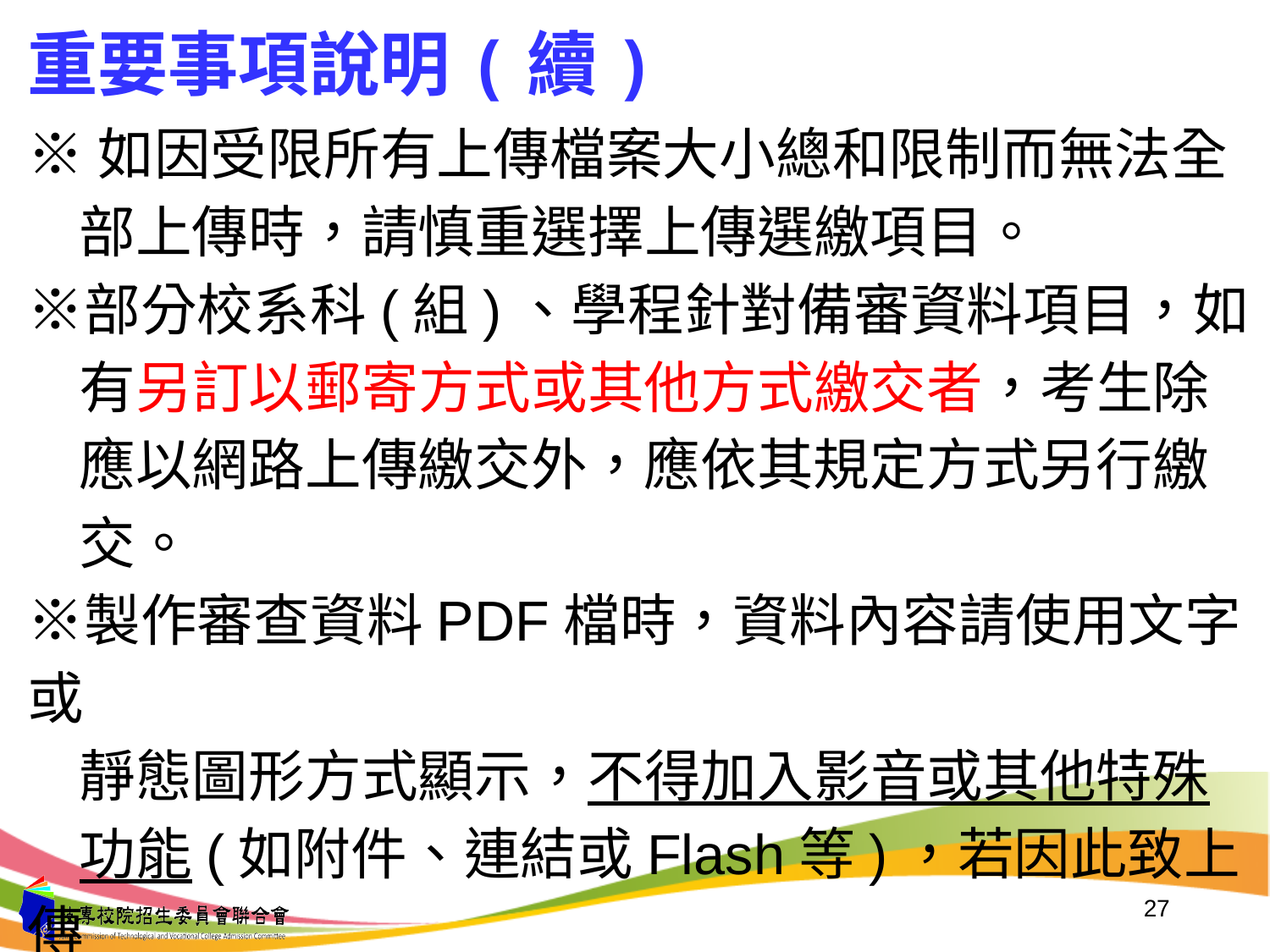

重要事項說明(續)
※如因受限所有上傳檔案大小總和限制而無法全
   部上傳時，請慎重選擇上傳選繳項目。
※部分校系科(組)、學程針對備審資料項目，如
   有另訂以郵寄方式或其他方式繳交者，考生除
   應以網路上傳繳交外，應依其規定方式另行繳
   交。
※製作審查資料PDF檔時，資料內容請使用文字或
   靜態圖形方式顯示，不得加入影音或其他特殊
   功能(如附件、連結或Flash等)，若因此致上傳
   之檔案無法完整呈現，考生應自行負責。

27